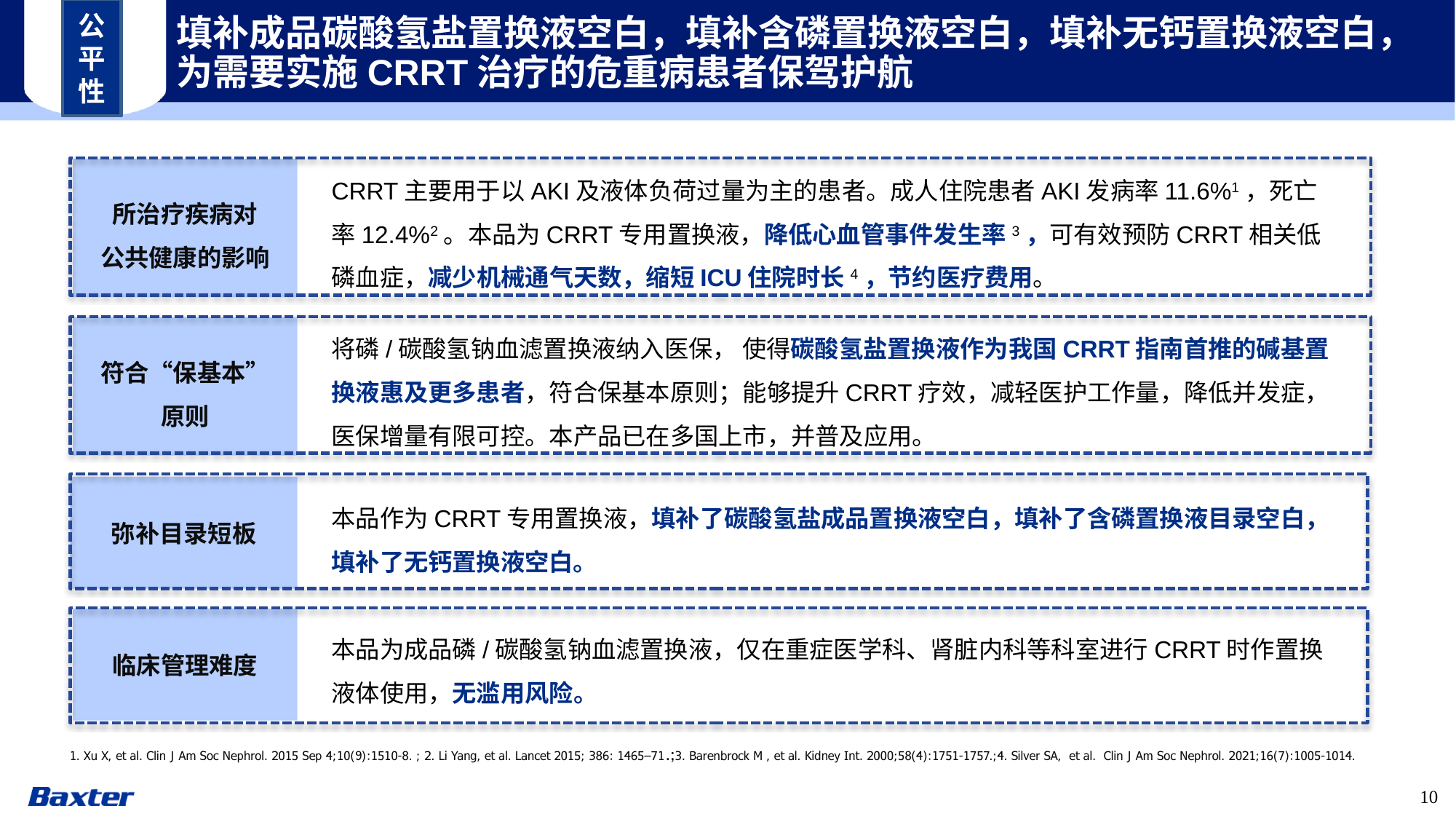

填补成品碳酸氢盐置换液空白，填补含磷置换液空白，填补无钙置换液空白，为需要实施CRRT治疗的危重病患者保驾护航
公平性
CRRT主要用于以AKI及液体负荷过量为主的患者。成人住院患者AKI发病率11.6%1，死亡率12.4%2。本品为CRRT专用置换液，降低心血管事件发生率3，可有效预防CRRT相关低磷血症，减少机械通气天数，缩短ICU住院时长4，节约医疗费用。
所治疗疾病对
公共健康的影响
将磷/碳酸氢钠血滤置换液纳入医保， 使得碳酸氢盐置换液作为我国CRRT指南首推的碱基置换液惠及更多患者，符合保基本原则；能够提升CRRT疗效，减轻医护工作量，降低并发症，医保增量有限可控。本产品已在多国上市，并普及应用。
符合“保基本”
原则
弥补目录短板
本品作为CRRT专用置换液，填补了碳酸氢盐成品置换液空白，填补了含磷置换液目录空白，填补了无钙置换液空白。
临床管理难度
本品为成品磷/碳酸氢钠血滤置换液，仅在重症医学科、肾脏内科等科室进行CRRT时作置换液体使用，无滥用风险。

1. Xu X, et al. Clin J Am Soc Nephrol. 2015 Sep 4;10(9):1510-8. ; 2. Li Yang, et al. Lancet 2015; 386: 1465–71.;3. Barenbrock M , et al. Kidney Int. 2000;58(4):1751-1757.;4. Silver SA,  et al.  Clin J Am Soc Nephrol. 2021;16(7):1005-1014.
10